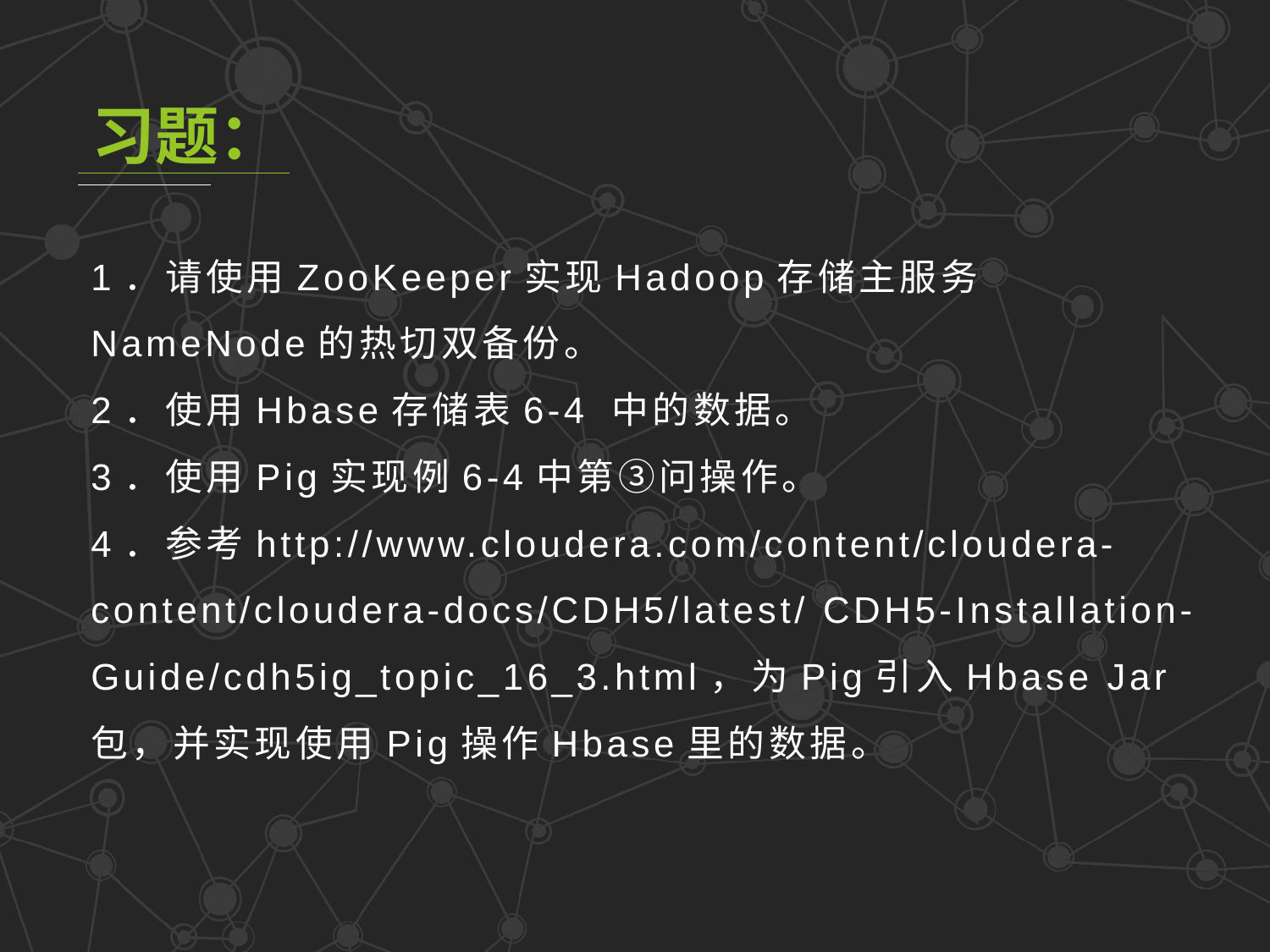

习题：
1．请使用ZooKeeper实现Hadoop存储主服务NameNode的热切双备份。
2．使用Hbase存储表6-4 中的数据。
3．使用Pig实现例6-4中第③问操作。
4．参考http://www.cloudera.com/content/cloudera-content/cloudera-docs/CDH5/latest/ CDH5-Installation-Guide/cdh5ig_topic_16_3.html，为Pig引入Hbase Jar包，并实现使用Pig操作Hbase里的数据。